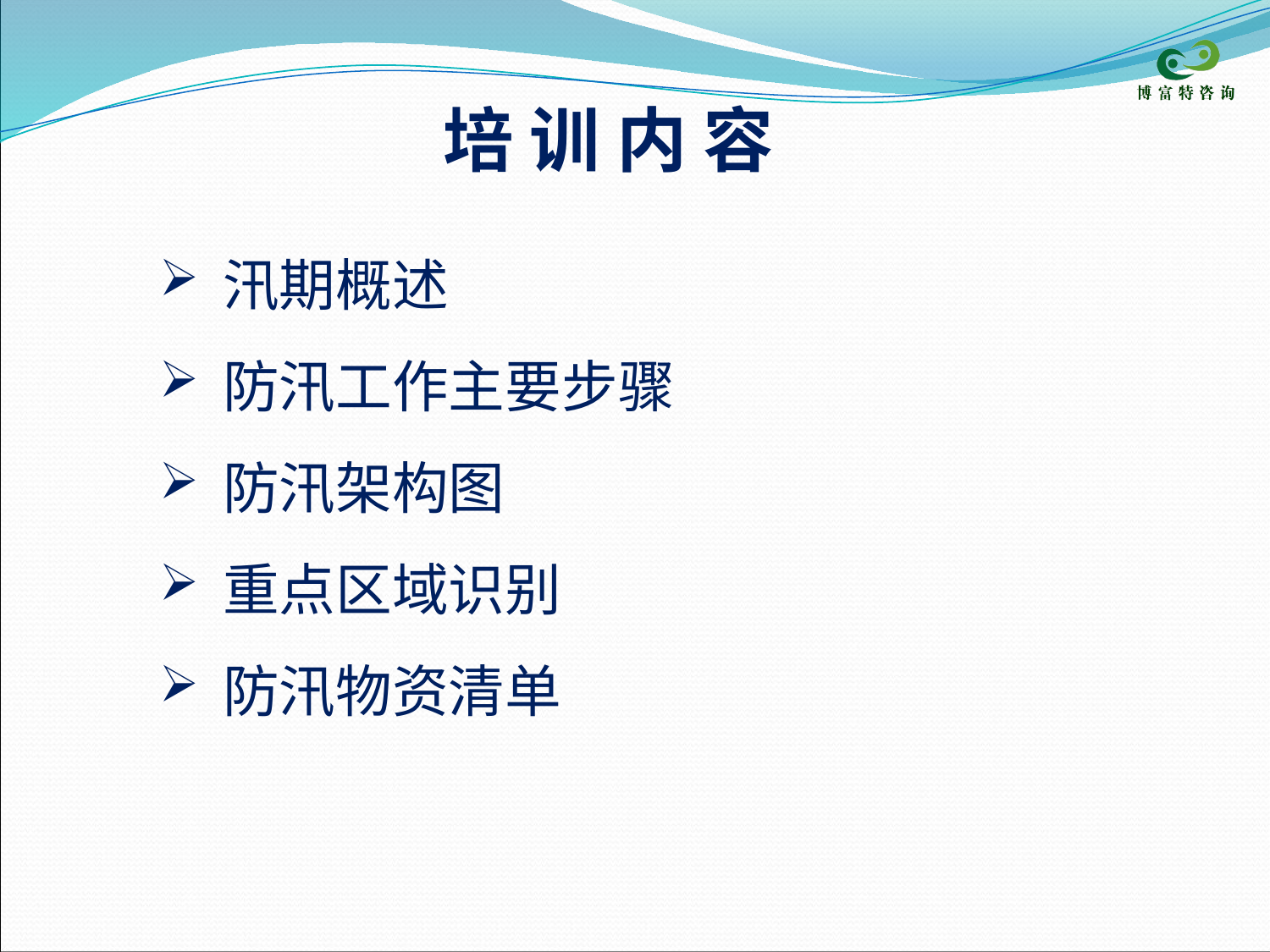

培 训 内 容
汛期概述
防汛工作主要步骤
防汛架构图
重点区域识别
防汛物资清单